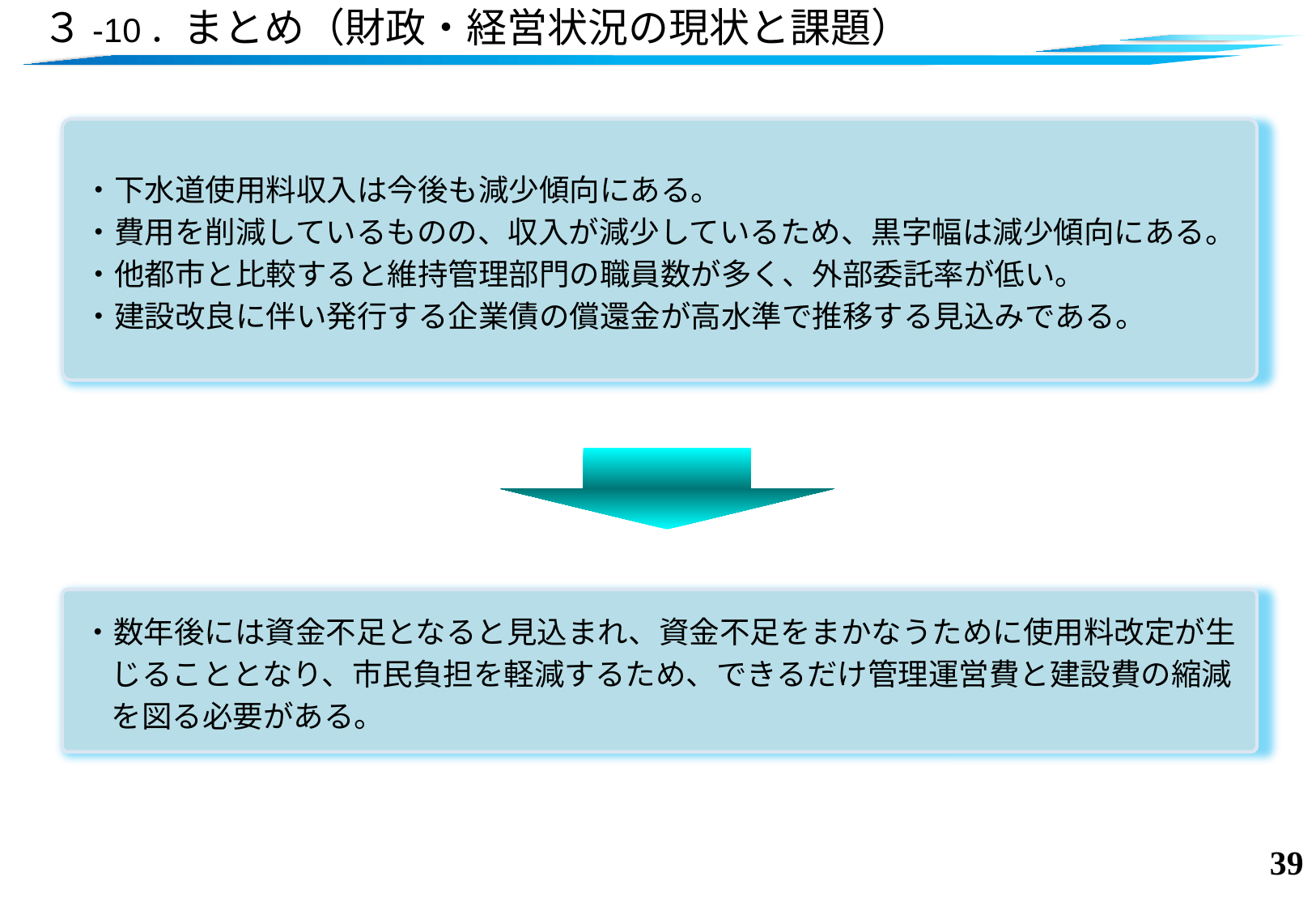

# ３-10．まとめ（財政・経営状況の現状と課題）
３-１０．まとめ（財政・経営状況の現状と課題）

・下水道使用料収入は今後も減少傾向にある。
・費用を削減しているものの、収入が減少しているため、黒字幅は減少傾向にある。
・他都市と比較すると維持管理部門の職員数が多く、外部委託率が低い。
・建設改良に伴い発行する企業債の償還金が高水準で推移する見込みである。

・数年後には資金不足となると見込まれ、資金不足をまかなうために使用料改定が生じることとなり、市民負担を軽減するため、できるだけ管理運営費と建設費の縮減を図る必要がある。
39